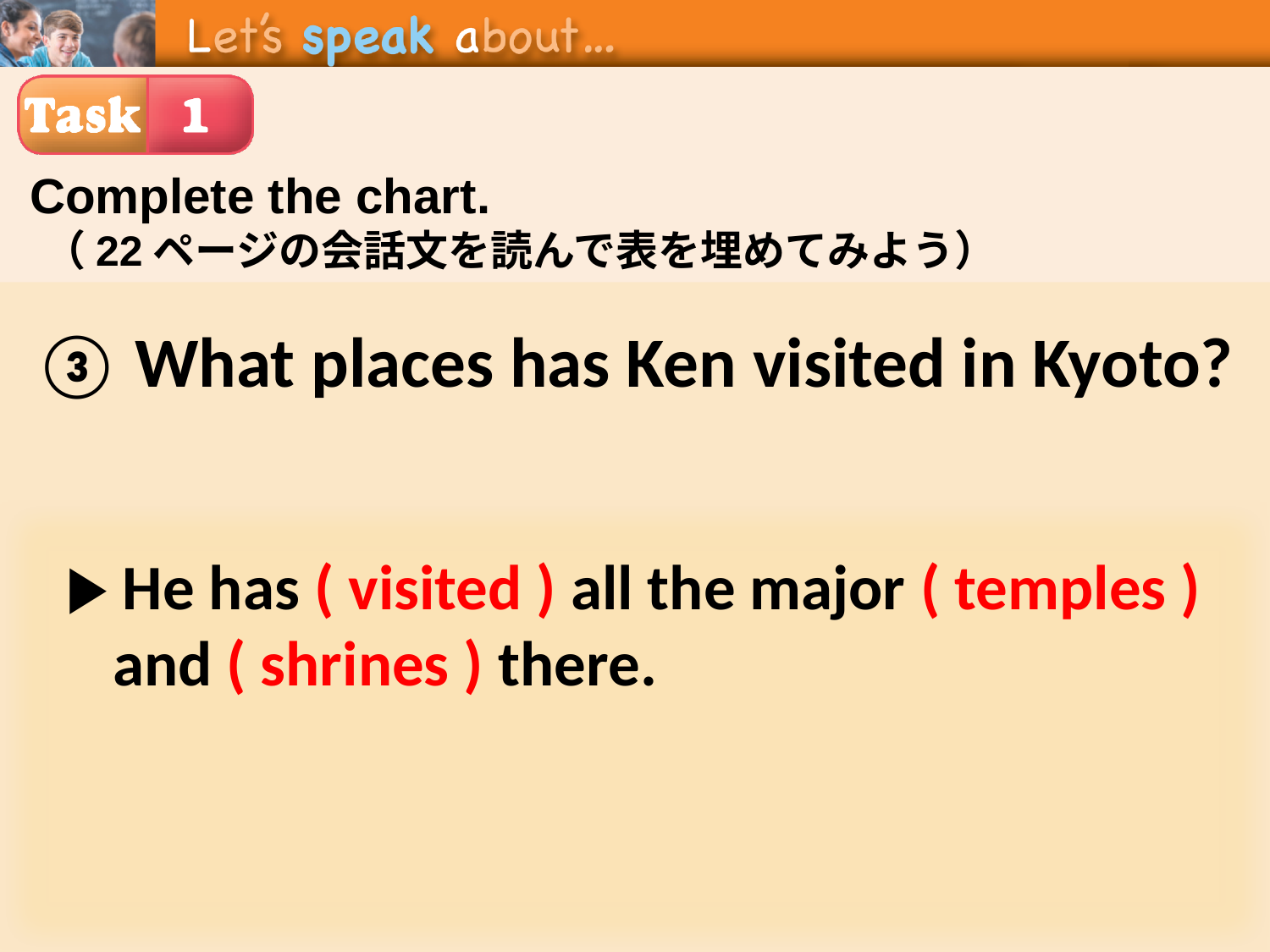

Complete the chart.
（22ページの会話文を読んで表を埋めてみよう）
③ What places has Ken visited in Kyoto?
▶ He has ( visited ) all the major ( temples ) and ( shrines ) there.
▶ He has (	) all the major (	) and
(	) there.